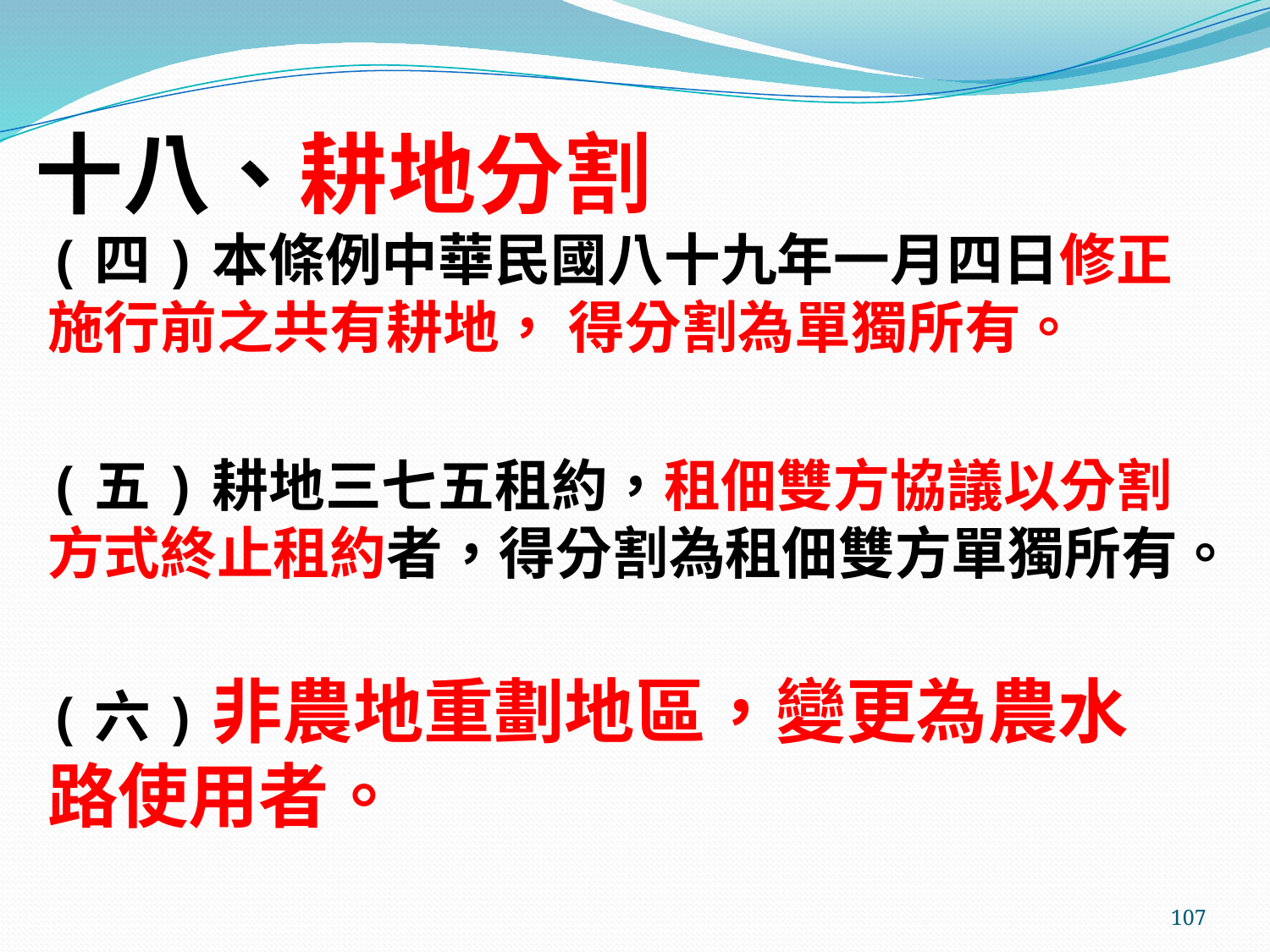

# 十八、耕地分割
(四)本條例中華民國八十九年一月四日修正施行前之共有耕地， 得分割為單獨所有。

(五)耕地三七五租約，租佃雙方協議以分割方式終止租約者，得分割為租佃雙方單獨所有。
(六)非農地重劃地區，變更為農水路使用者。
107